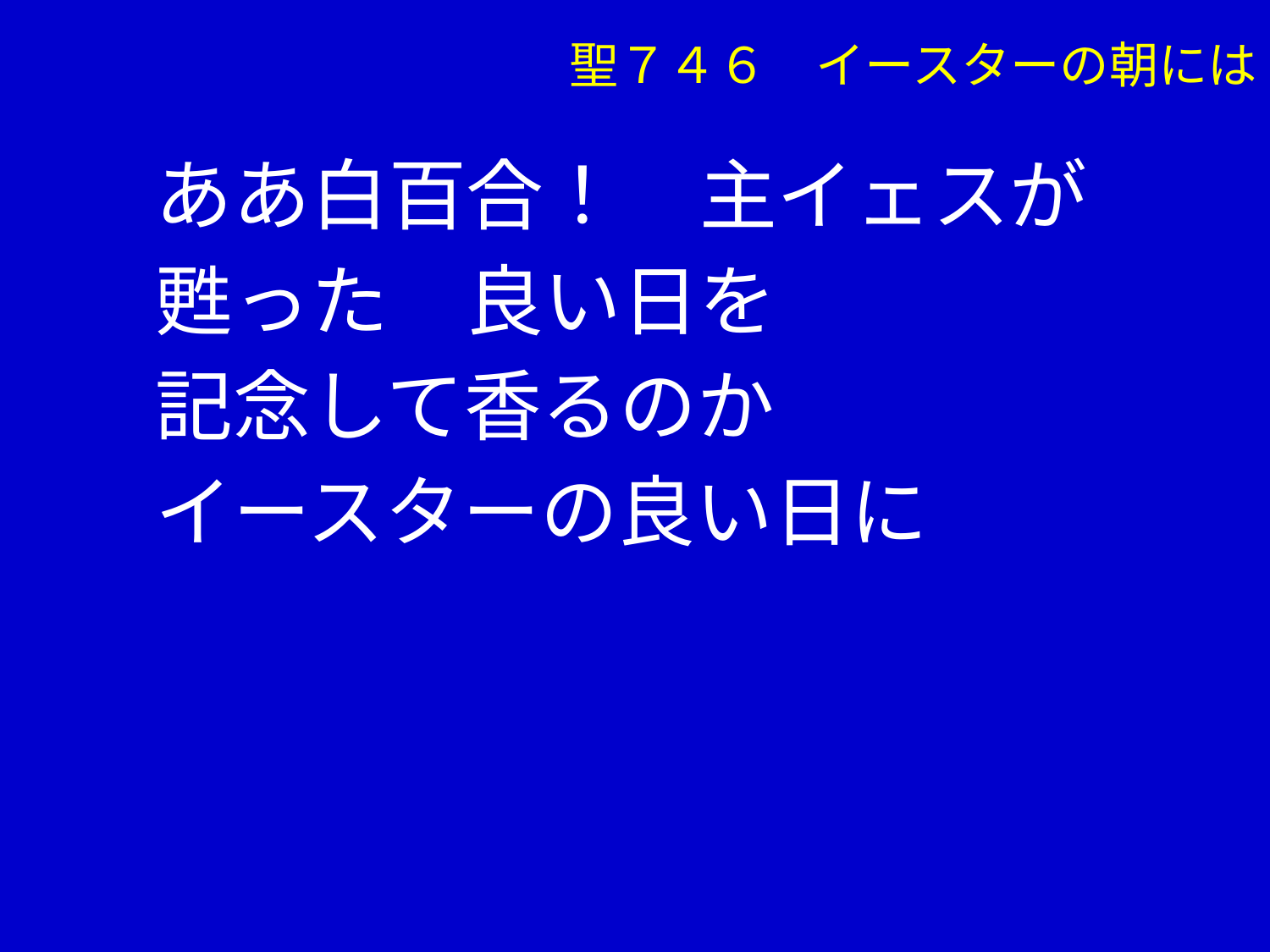

聖７４６　イースターの朝には
　ああ白百合！　主イェスが
　甦った　良い日を
　記念して香るのか
　イースターの良い日に